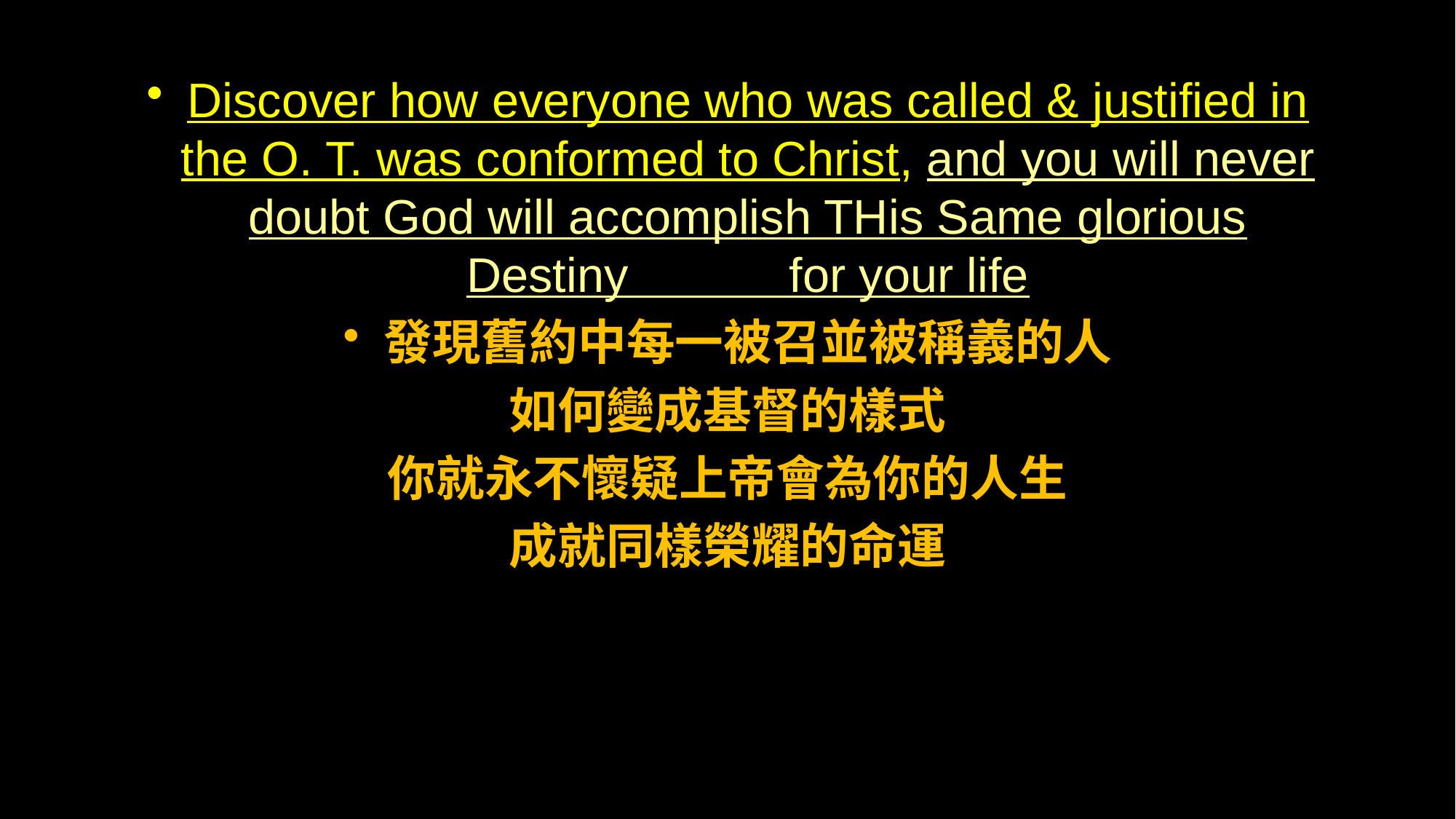

Discover how everyone who was called & justified in the O. T. was conformed to Christ, and you will never doubt God will accomplish THis Same glorious Destiny            for your life
發現舊約中每一被召並被稱義的人
如何變成基督的樣式
你就永不懷疑上帝會為你的人生
成就同樣榮耀的命運